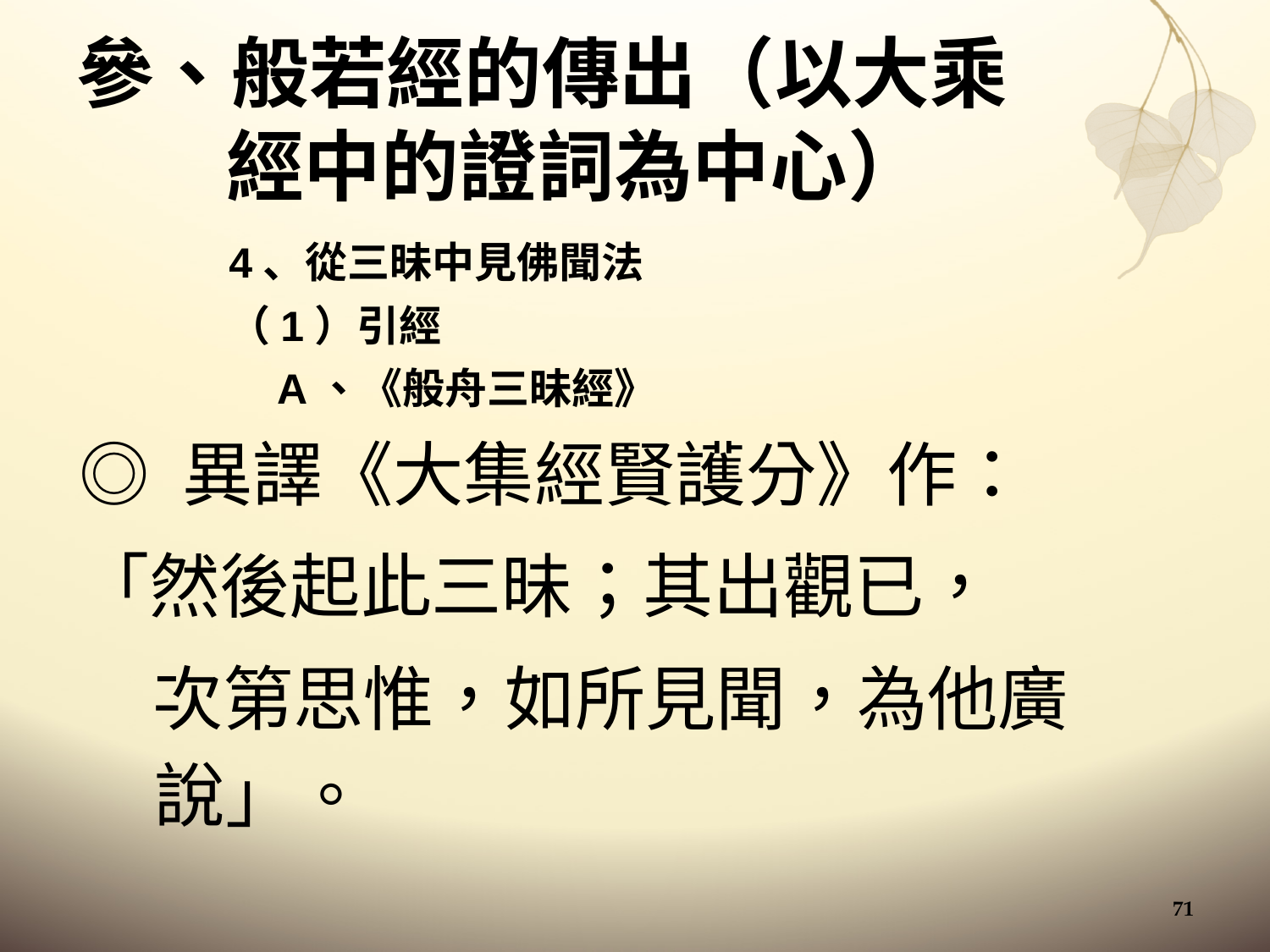

# 參、般若經的傳出（以大乘經中的證詞為中心）
4、從三昧中見佛聞法
（1）引經
A、《般舟三昧經》
◎ 異譯《大集經賢護分》作：
「然後起此三昧；其出觀已，
次第思惟，如所見聞，為他廣說」。
71